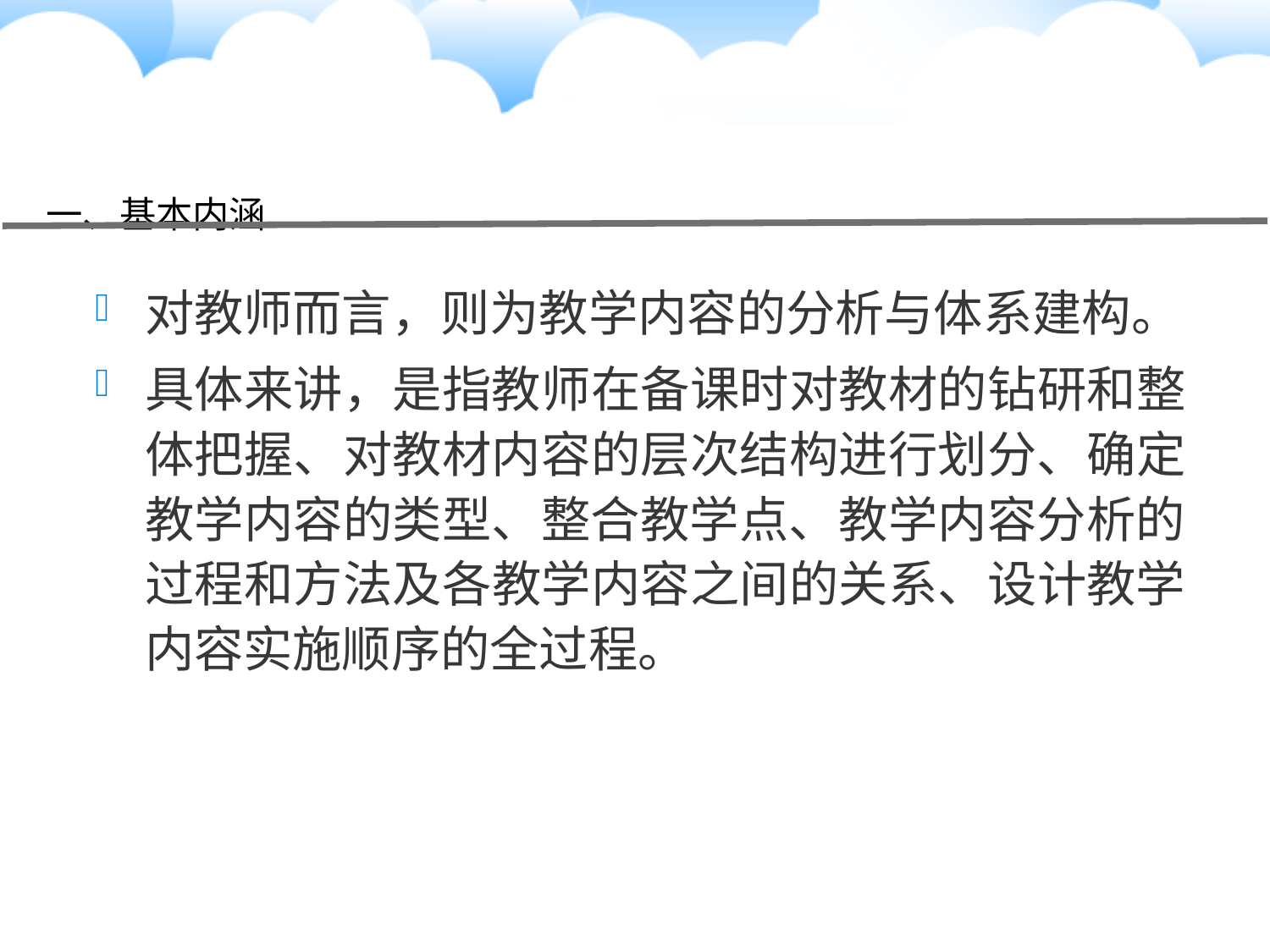

# 一、基本内涵

对教师而言，则为教学内容的分析与体系建构。
具体来讲，是指教师在备课时对教材的钻研和整体把握、对教材内容的层次结构进行划分、确定教学内容的类型、整合教学点、教学内容分析的过程和方法及各教学内容之间的关系、设计教学内容实施顺序的全过程。